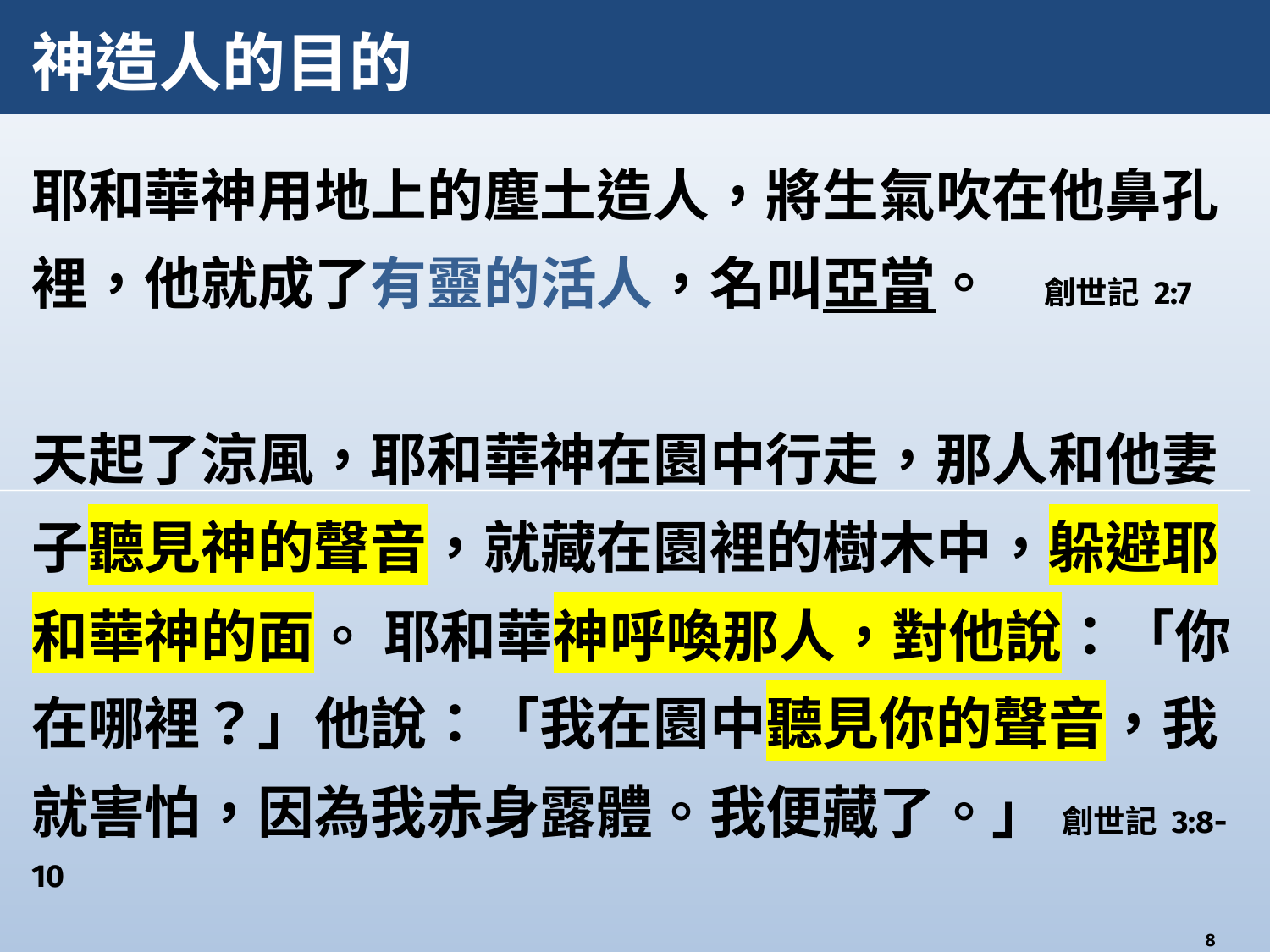

# 神造人的目的
耶和華神用地上的塵土造人，將生氣吹在他鼻孔裡，他就成了有靈的活人，名叫亞當。    創世記 2:7

天起了涼風，耶和華神在園中行走，那人和他妻子聽見神的聲音，就藏在園裡的樹木中，躲避耶和華神的面。 耶和華神呼喚那人，對他說：「你在哪裡？」他說：「我在園中聽見你的聲音，我就害怕，因為我赤身露體。我便藏了。」 創世記 3:8-10